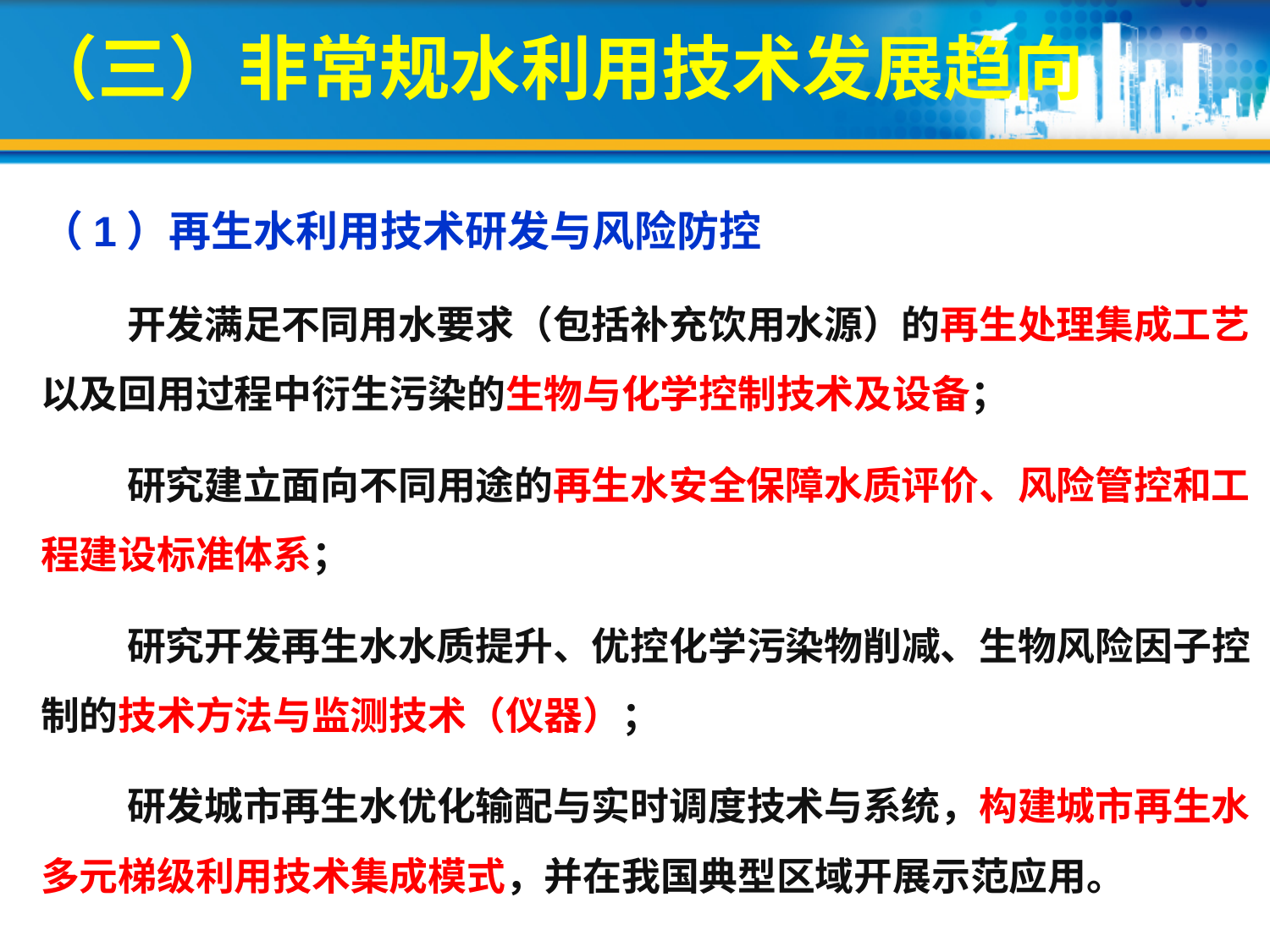

（三）非常规水利用技术发展趋向
（1）再生水利用技术研发与风险防控
开发满足不同用水要求（包括补充饮用水源）的再生处理集成工艺以及回用过程中衍生污染的生物与化学控制技术及设备；
研究建立面向不同用途的再生水安全保障水质评价、风险管控和工程建设标准体系；
研究开发再生水水质提升、优控化学污染物削减、生物风险因子控制的技术方法与监测技术（仪器）；
研发城市再生水优化输配与实时调度技术与系统，构建城市再生水多元梯级利用技术集成模式，并在我国典型区域开展示范应用。